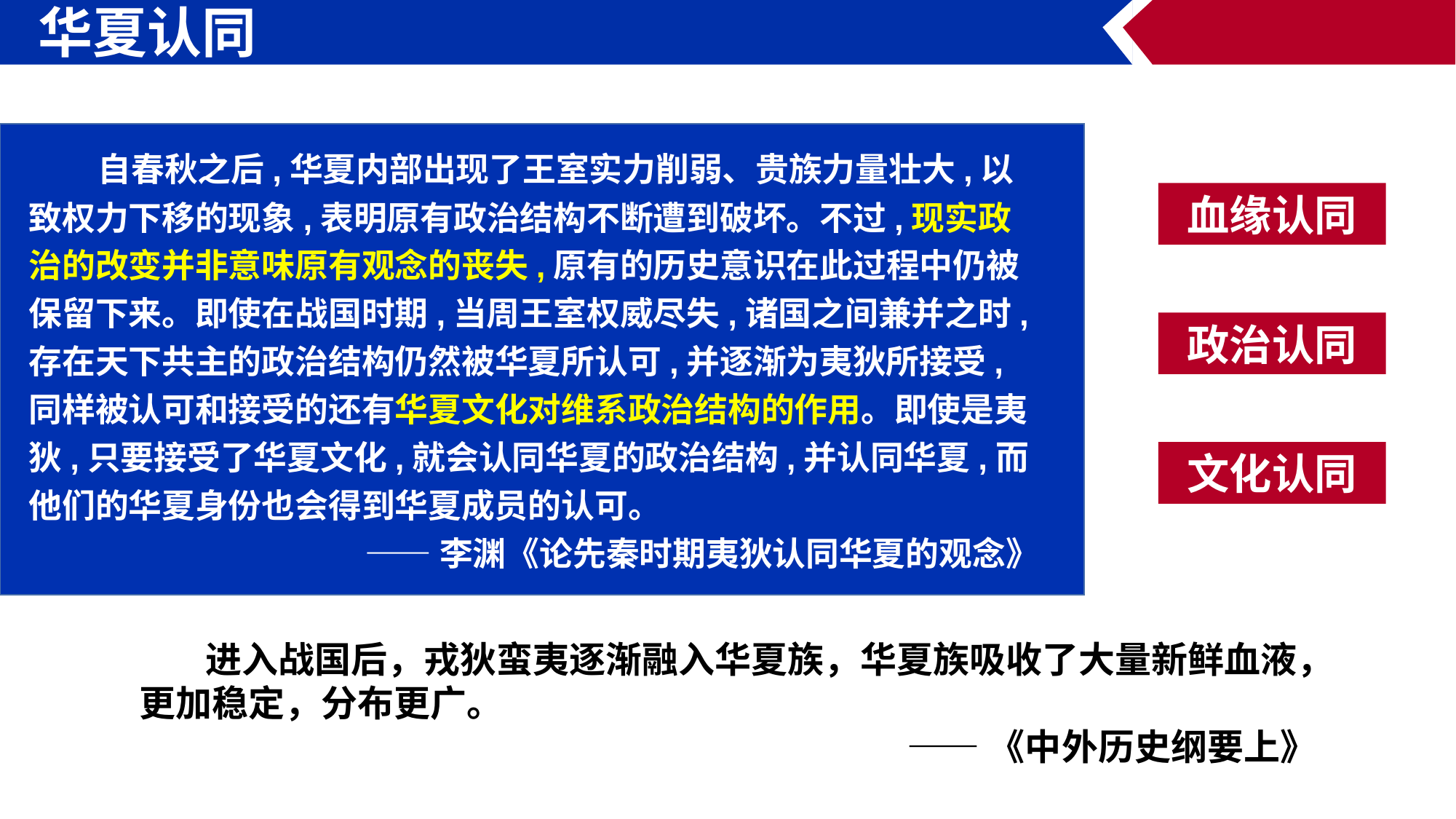

华夏认同

        自春秋之后,华夏内部出现了王室实力削弱、贵族力量壮大,以致权力下移的现象,表明原有政治结构不断遭到破坏。不过,现实政治的改变并非意味原有观念的丧失,原有的历史意识在此过程中仍被保留下来。即使在战国时期,当周王室权威尽失,诸国之间兼并之时,存在天下共主的政治结构仍然被华夏所认可,并逐渐为夷狄所接受,同样被认可和接受的还有华夏文化对维系政治结构的作用。即使是夷狄,只要接受了华夏文化,就会认同华夏的政治结构,并认同华夏,而他们的华夏身份也会得到华夏成员的认可。
——李渊《论先秦时期夷狄认同华夏的观念》
血缘认同
政治认同
文化认同
       进入战国后，戎狄蛮夷逐渐融入华夏族，华夏族吸收了大量新鲜血液，更加稳定，分布更广。
——《中外历史纲要上》